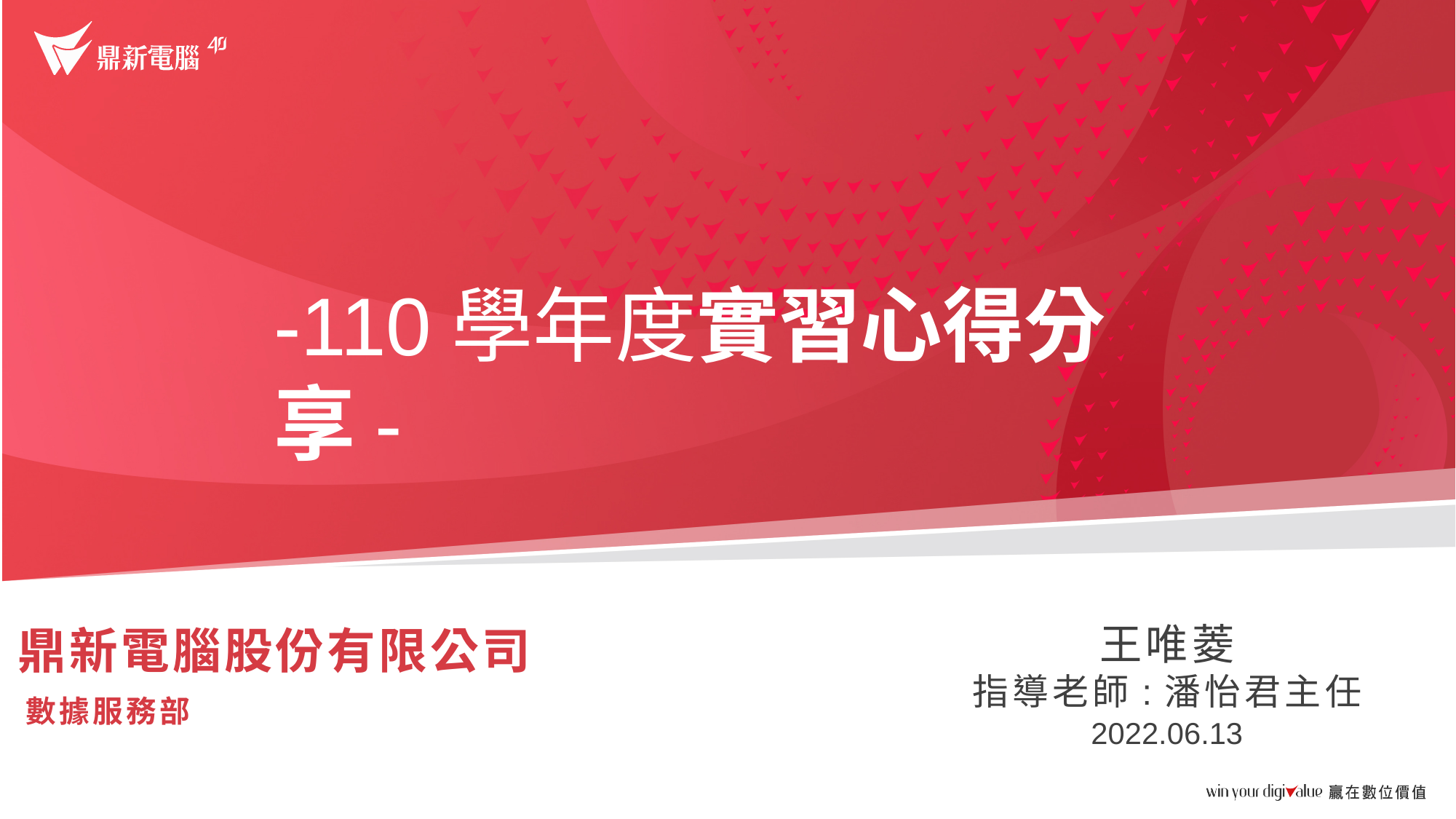

-110學年度實習心得分享-
鼎新電腦股份有限公司
王唯菱
指導老師:潘怡君主任
數據服務部
2022.06.13